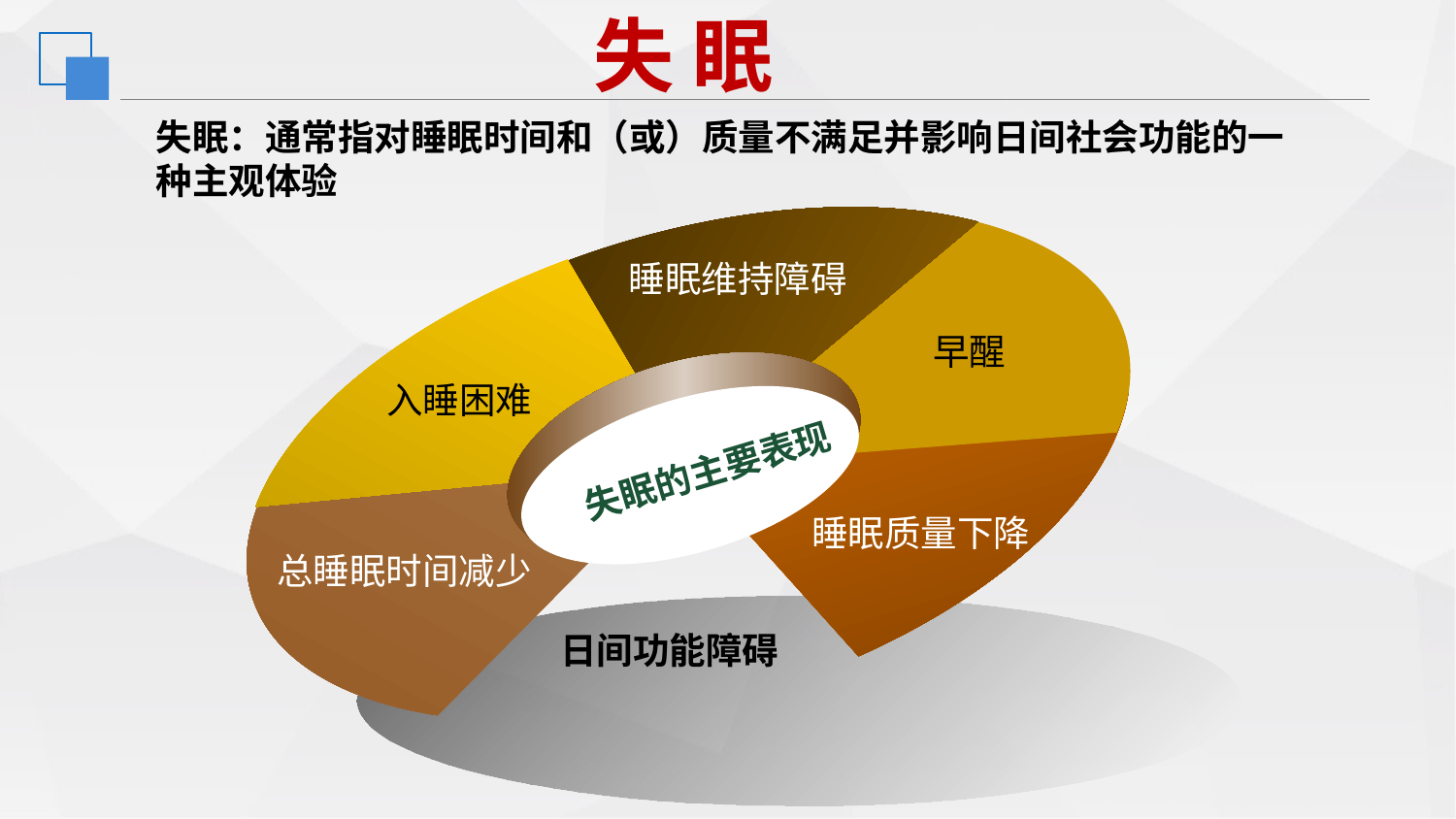

失 眠

失眠：通常指对睡眠时间和（或）质量不满足并影响日间社会功能的一种主观体验

睡眠维持障碍

早醒

失眠的主要表现
入睡困难

睡眠质量下降
总睡眠时间减少

日间功能障碍